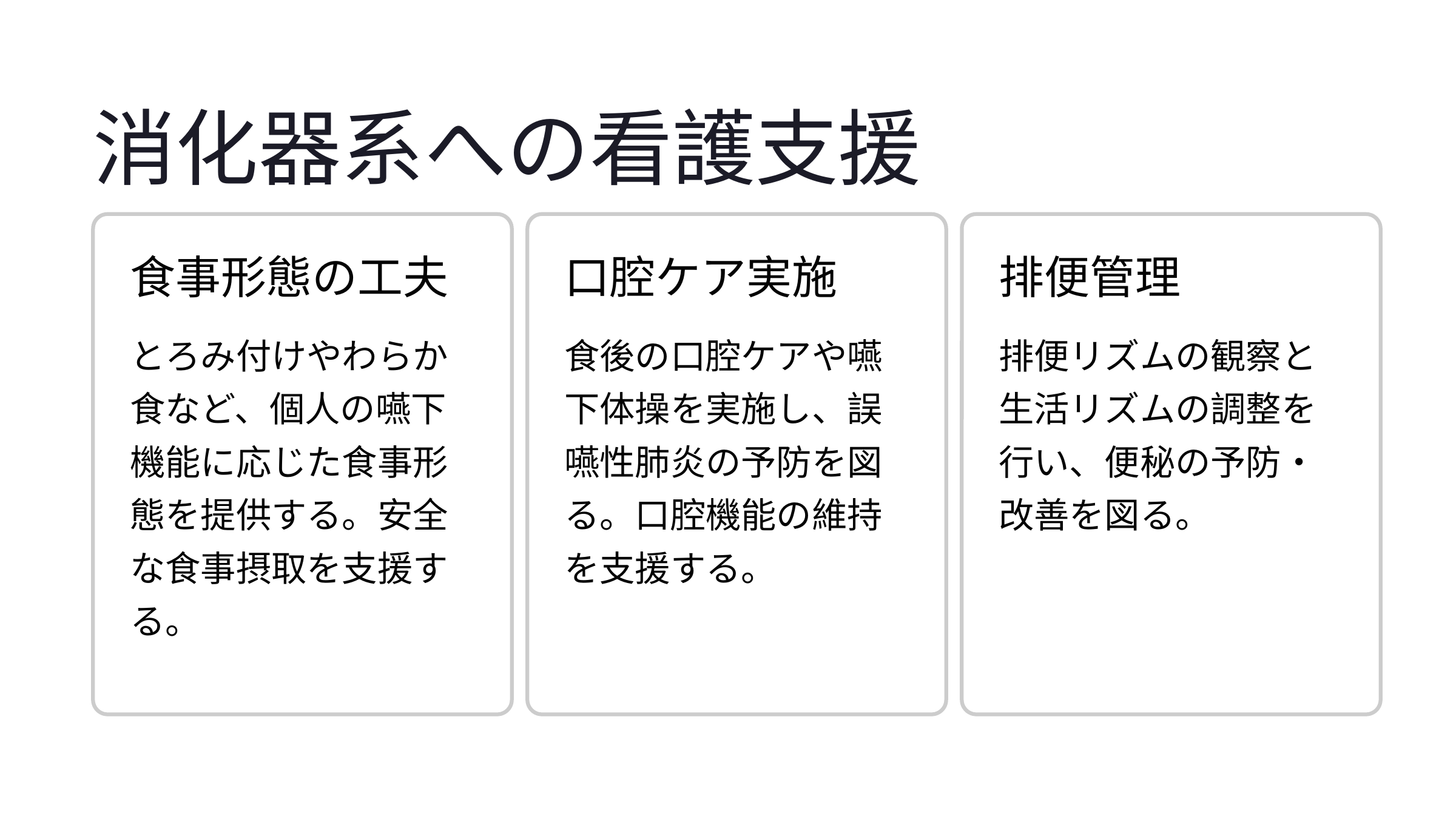

消化器系への看護支援

食事形態の工夫
口腔ケア実施
排便管理
とろみ付けやわらか食など、個人の嚥下機能に応じた食事形態を提供する。安全な食事摂取を支援する。
食後の口腔ケアや嚥下体操を実施し、誤嚥性肺炎の予防を図る。口腔機能の維持を支援する。
排便リズムの観察と生活リズムの調整を行い、便秘の予防・改善を図る。